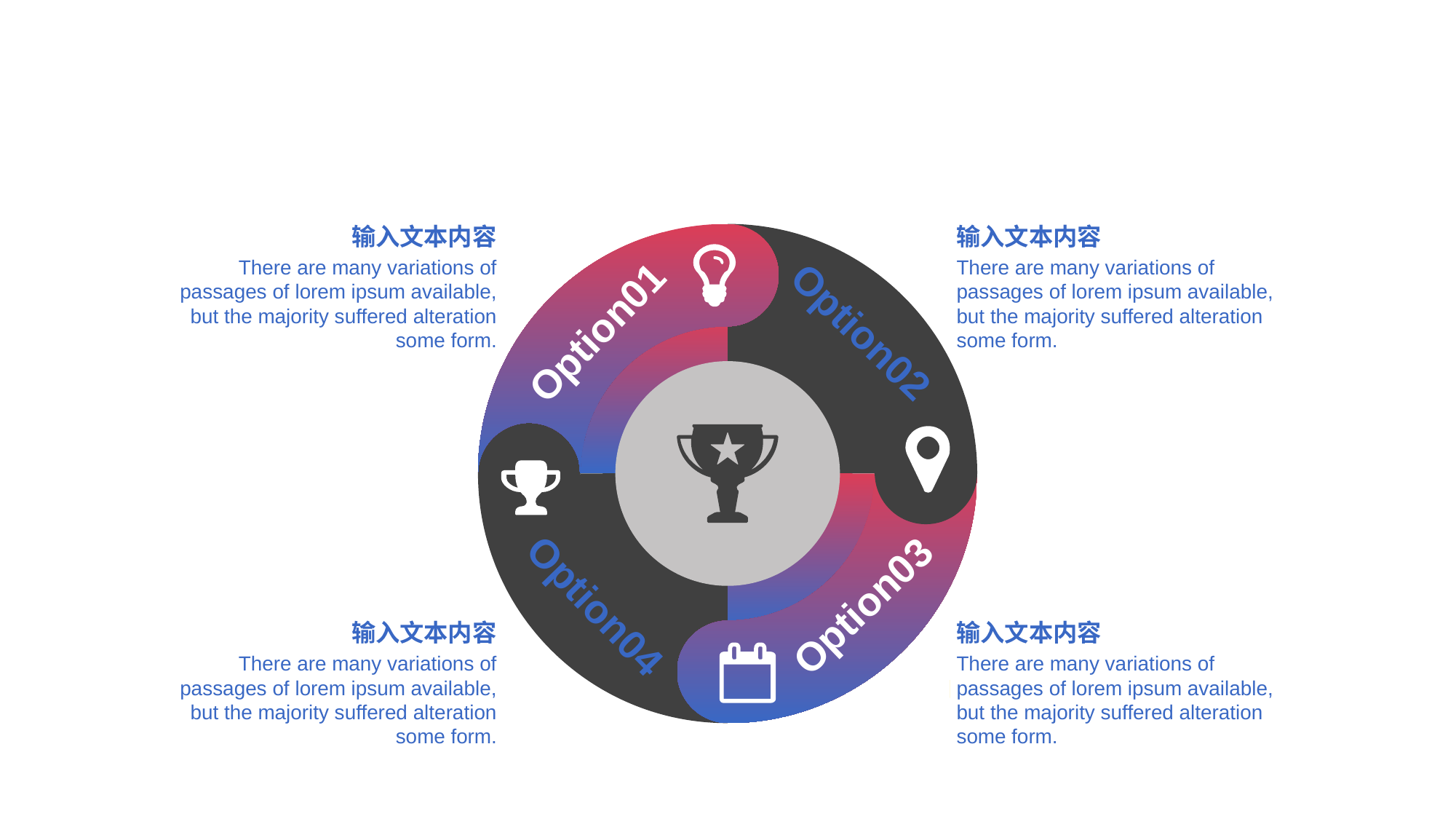

输入文本内容
There are many variations of passages of lorem ipsum available, but the majority suffered alteration some form.
输入文本内容
There are many variations of passages of lorem ipsum available, but the majority suffered alteration some form.

Option02
Option01

Option03
Option04
输入文本内容
There are many variations of passages of lorem ipsum available, but the majority suffered alteration some form.
输入文本内容
There are many variations of passages of lorem ipsum available, but the majority suffered alteration some form.